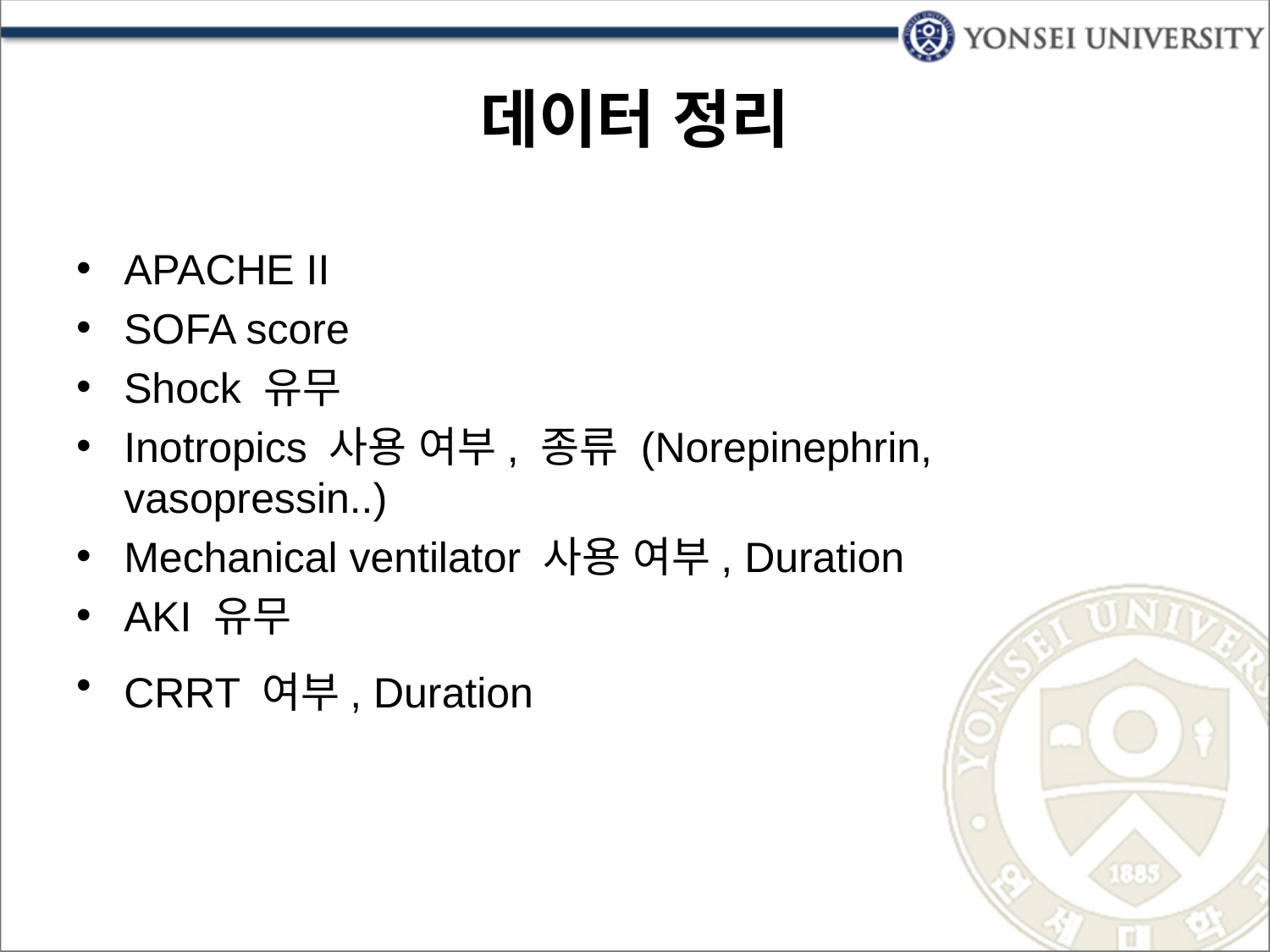

# 데이터 정리
APACHE II
SOFA score
Shock 유무
Inotropics 사용 여부, 종류 (Norepinephrin, vasopressin..)
Mechanical ventilator 사용 여부, Duration
AKI 유무
CRRT 여부, Duration